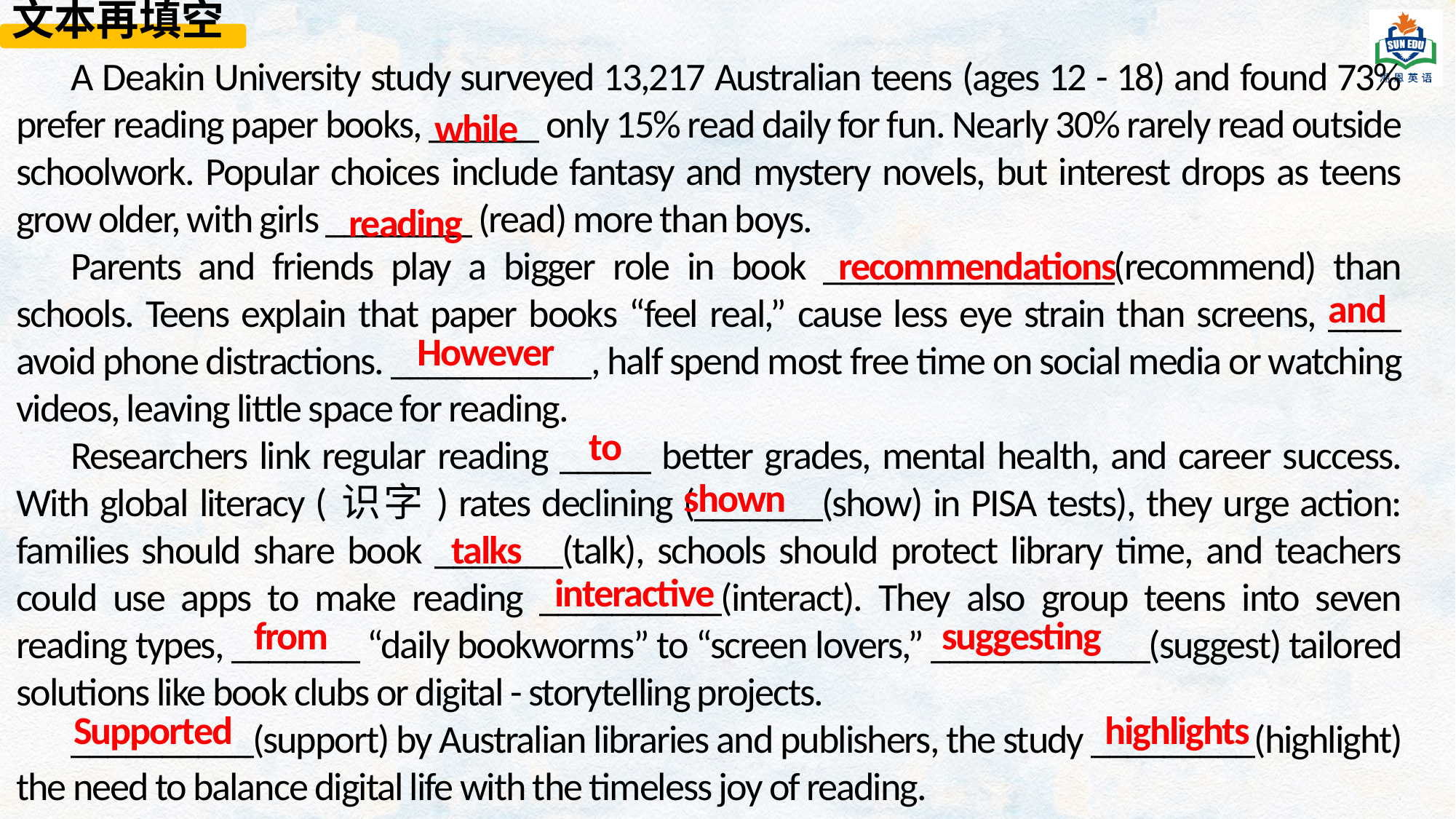

文本再填空
A Deakin University study surveyed 13,217 Australian teens (ages 12 - 18) and found 73% prefer reading paper books, ______ only 15% read daily for fun. Nearly 30% rarely read outside schoolwork. Popular choices include fantasy and mystery novels, but interest drops as teens grow older, with girls ________ (read) more than boys.
Parents and friends play a bigger role in book ________________(recommend) than schools. Teens explain that paper books “feel real,” cause less eye strain than screens, ____ avoid phone distractions. ___________, half spend most free time on social media or watching videos, leaving little space for reading.
Researchers link regular reading _____ better grades, mental health, and career success. With global literacy (识字) rates declining (_______(show) in PISA tests), they urge action: families should share book _______(talk), schools should protect library time, and teachers could use apps to make reading __________(interact). They also group teens into seven reading types, _______ “daily bookworms” to “screen lovers,” ____________(suggest) tailored solutions like book clubs or digital - storytelling projects.
__________(support) by Australian libraries and publishers, the study _________(highlight) the need to balance digital life with the timeless joy of reading.
while
reading
recommendations
and
However
to
shown
talks
interactive
from
suggesting
Supported
highlights